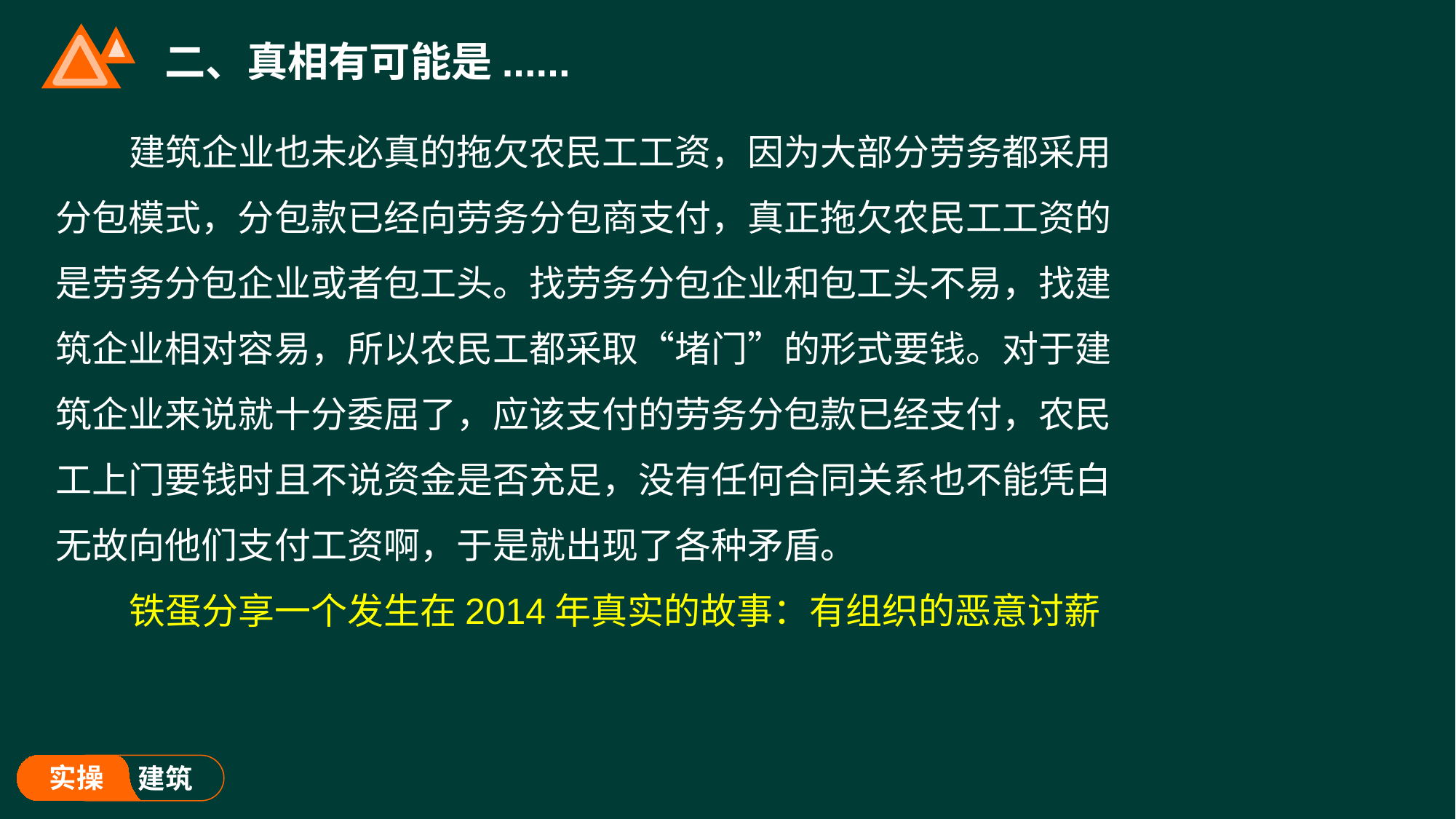

# 二、真相有可能是......
建筑企业也未必真的拖欠农民工工资，因为大部分劳务都采用分包模式，分包款已经向劳务分包商支付，真正拖欠农民工工资的是劳务分包企业或者包工头。找劳务分包企业和包工头不易，找建筑企业相对容易，所以农民工都采取“堵门”的形式要钱。对于建筑企业来说就十分委屈了，应该支付的劳务分包款已经支付，农民工上门要钱时且不说资金是否充足，没有任何合同关系也不能凭白无故向他们支付工资啊，于是就出现了各种矛盾。
铁蛋分享一个发生在2014年真实的故事：有组织的恶意讨薪